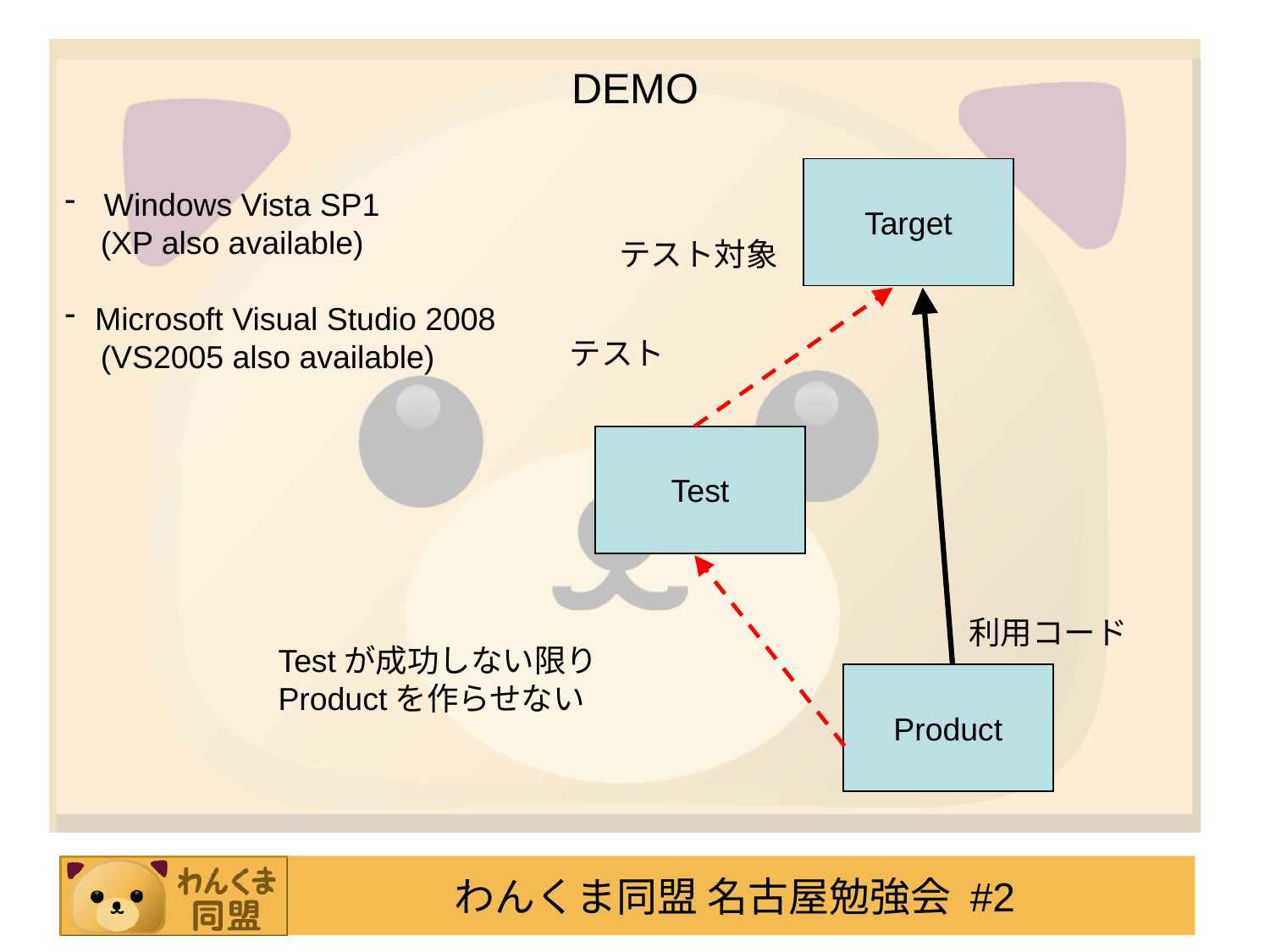

# DEMO
Target
 Windows Vista SP1
    (XP also available)

Microsoft Visual Studio 2008
    (VS2005 also available)
テスト対象

テスト
Test

利用コード
Testが成功しない限り
Productを作らせない
Product